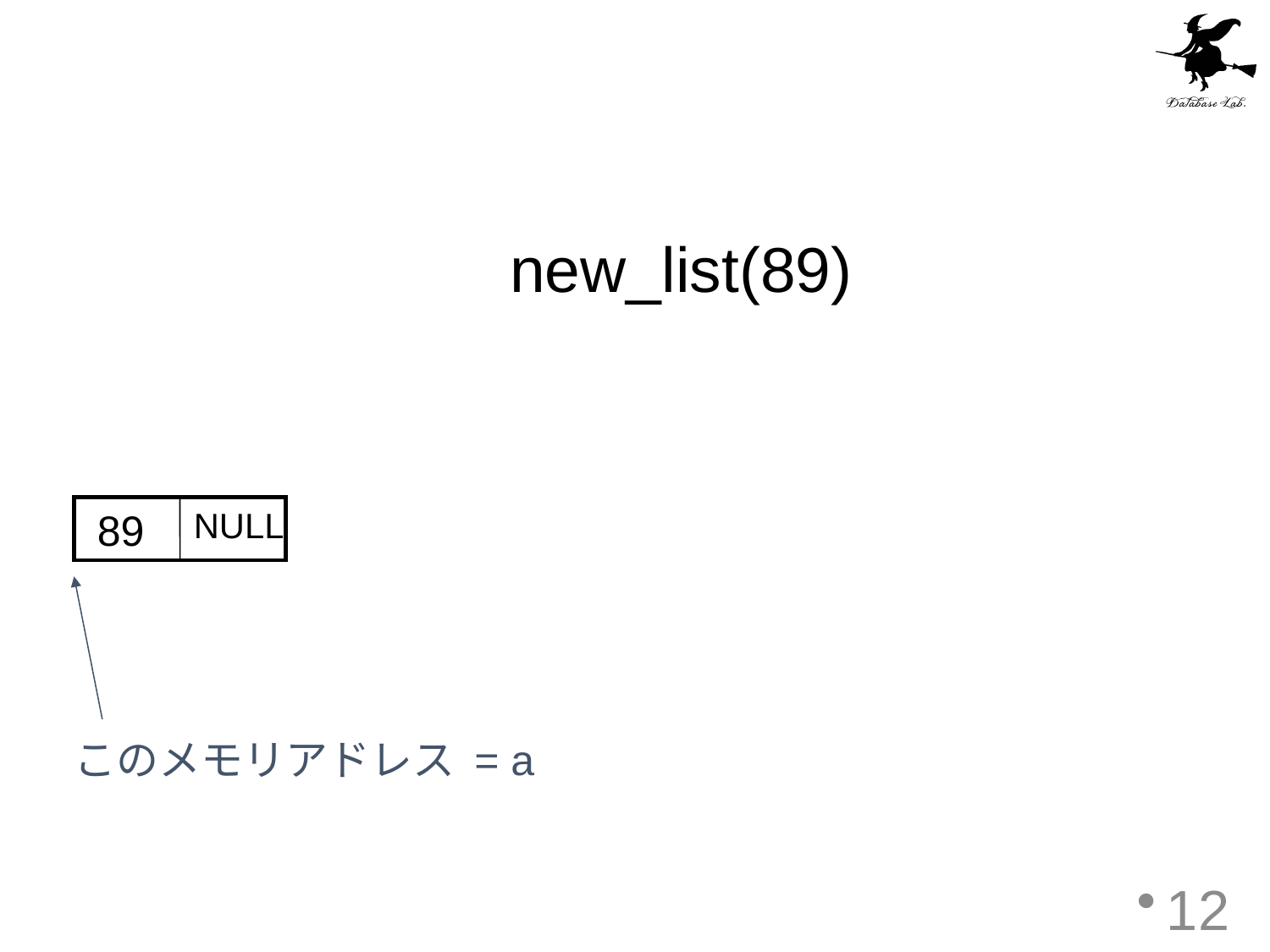

#
new_list(89)
89

NULL

このメモリアドレス = a
12